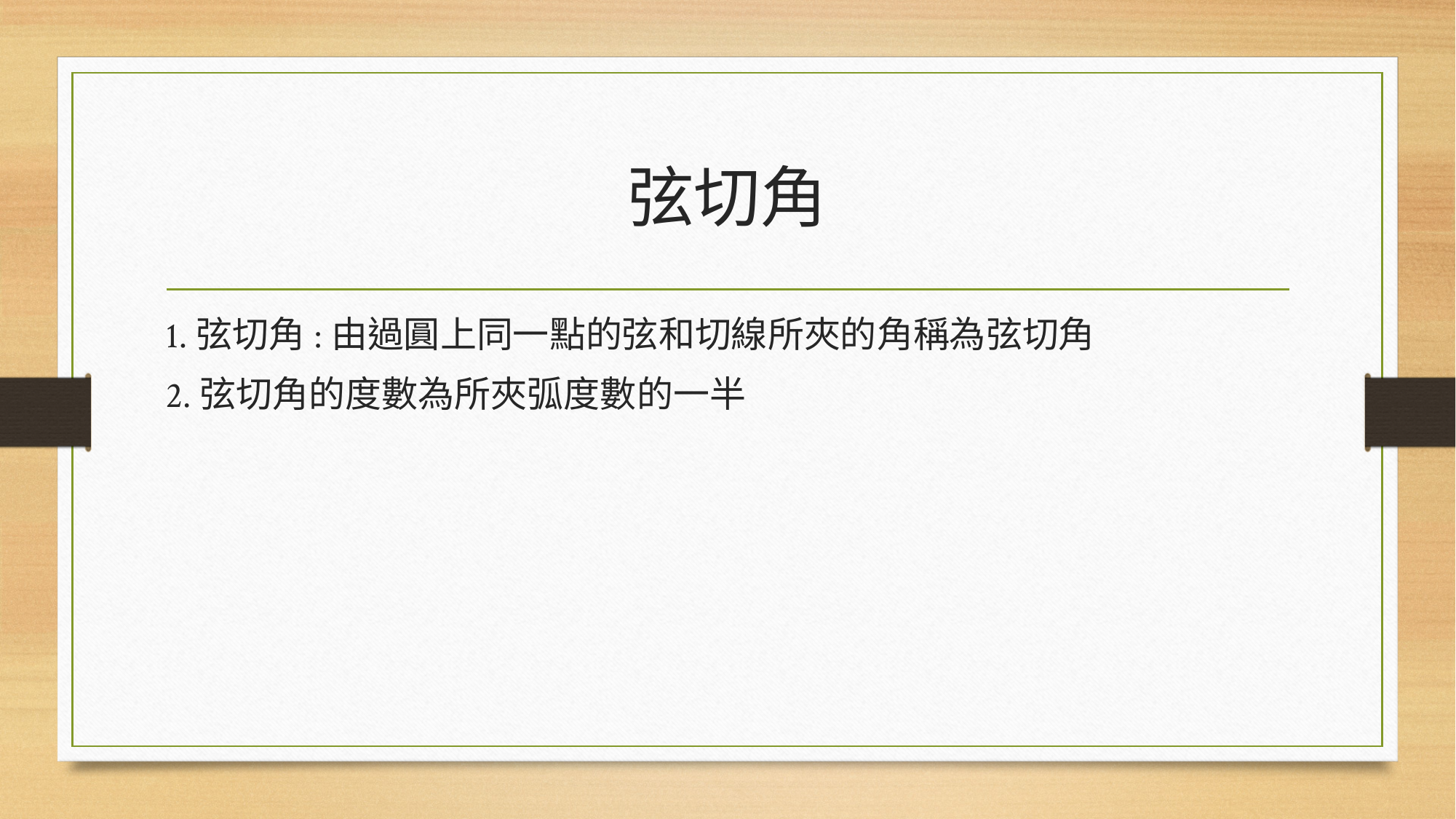

# 弦切角
1.弦切角:由過圓上同一點的弦和切線所夾的角稱為弦切角
2.弦切角的度數為所夾弧度數的一半